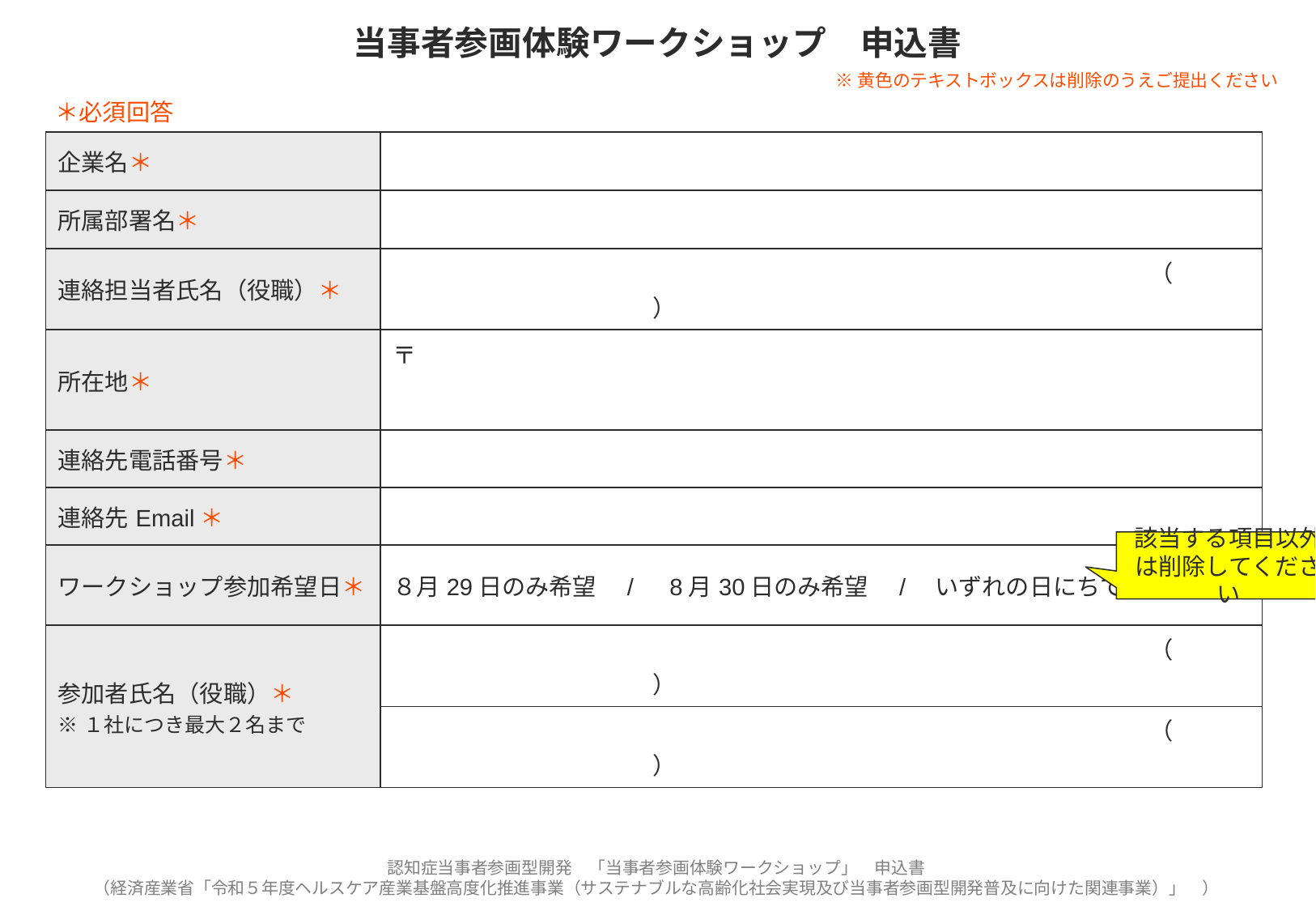

# 当事者参画体験ワークショップ　申込書
※黄色のテキストボックスは削除のうえご提出ください
＊必須回答
| 企業名＊ |  |
| --- | --- |
| 所属部署名＊ |  |
| 連絡担当者氏名（役職）＊ | （　　　　　　　　　　　　　　） |
| 所在地＊ | 〒 |
| 連絡先電話番号＊ |  |
| 連絡先Email＊ |  |
| ワークショップ参加希望日＊ | ８月29日のみ希望　/　8月30日のみ希望　/　いずれの日にちでも可 |
| 参加者氏名（役職）＊ ※１社につき最大２名まで | （　　　　　　　　　　　　　　） |
|  | （　　　　　　　　　　　　　　） |
該当する項目以外は削除してください